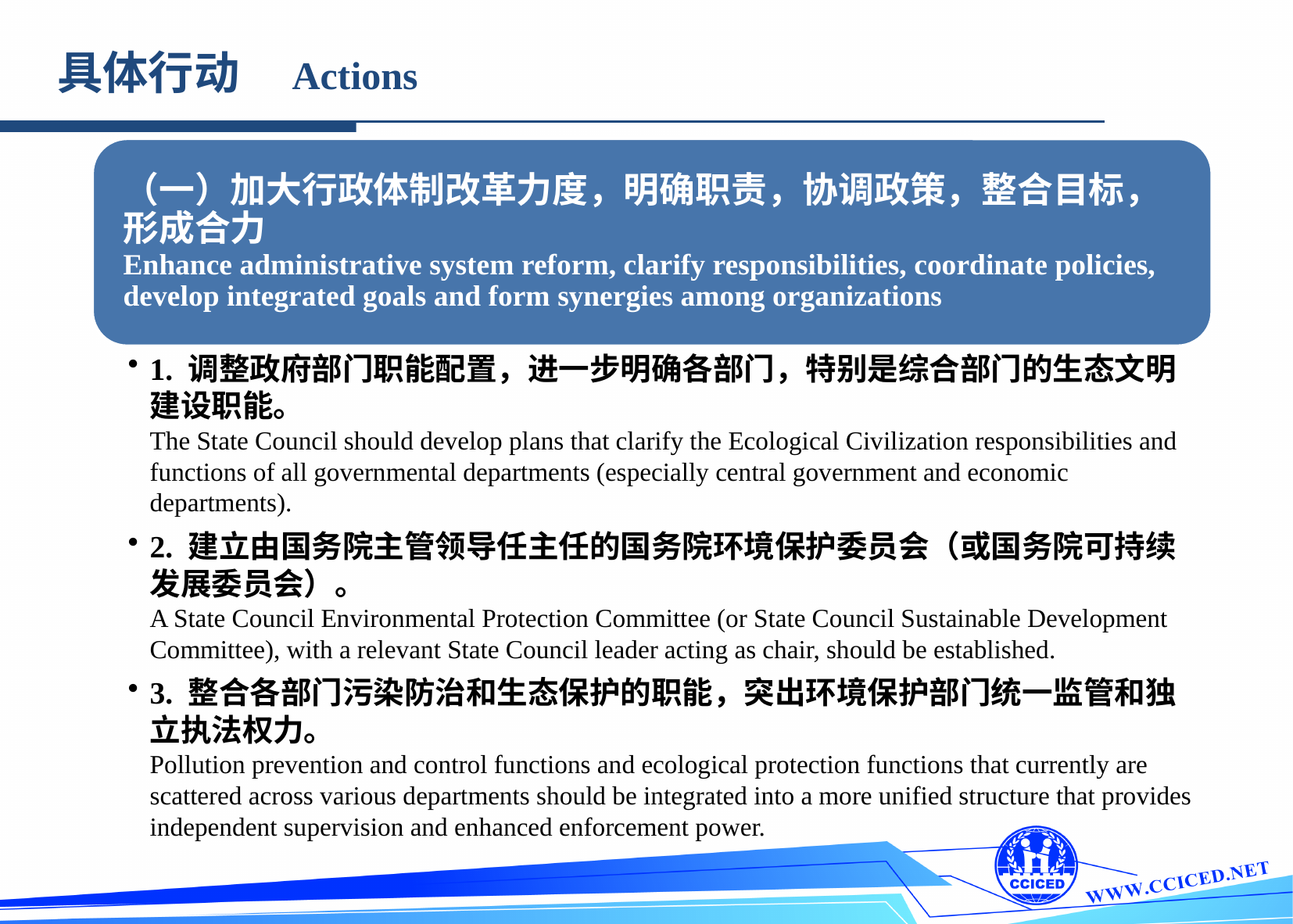

具体行动    Actions
（一）加大行政体制改革力度，明确职责，协调政策，整合目标，形成合力
Enhance administrative system reform, clarify responsibilities, coordinate policies, develop integrated goals and form synergies among organizations
1. 调整政府部门职能配置，进一步明确各部门，特别是综合部门的生态文明建设职能。
The State Council should develop plans that clarify the Ecological Civilization responsibilities and functions of all governmental departments (especially central government and economic departments).
2. 建立由国务院主管领导任主任的国务院环境保护委员会（或国务院可持续发展委员会）。
A State Council Environmental Protection Committee (or State Council Sustainable Development Committee), with a relevant State Council leader acting as chair, should be established.
3. 整合各部门污染防治和生态保护的职能，突出环境保护部门统一监管和独立执法权力。
Pollution prevention and control functions and ecological protection functions that currently are scattered across various departments should be integrated into a more unified structure that provides independent supervision and enhanced enforcement power.